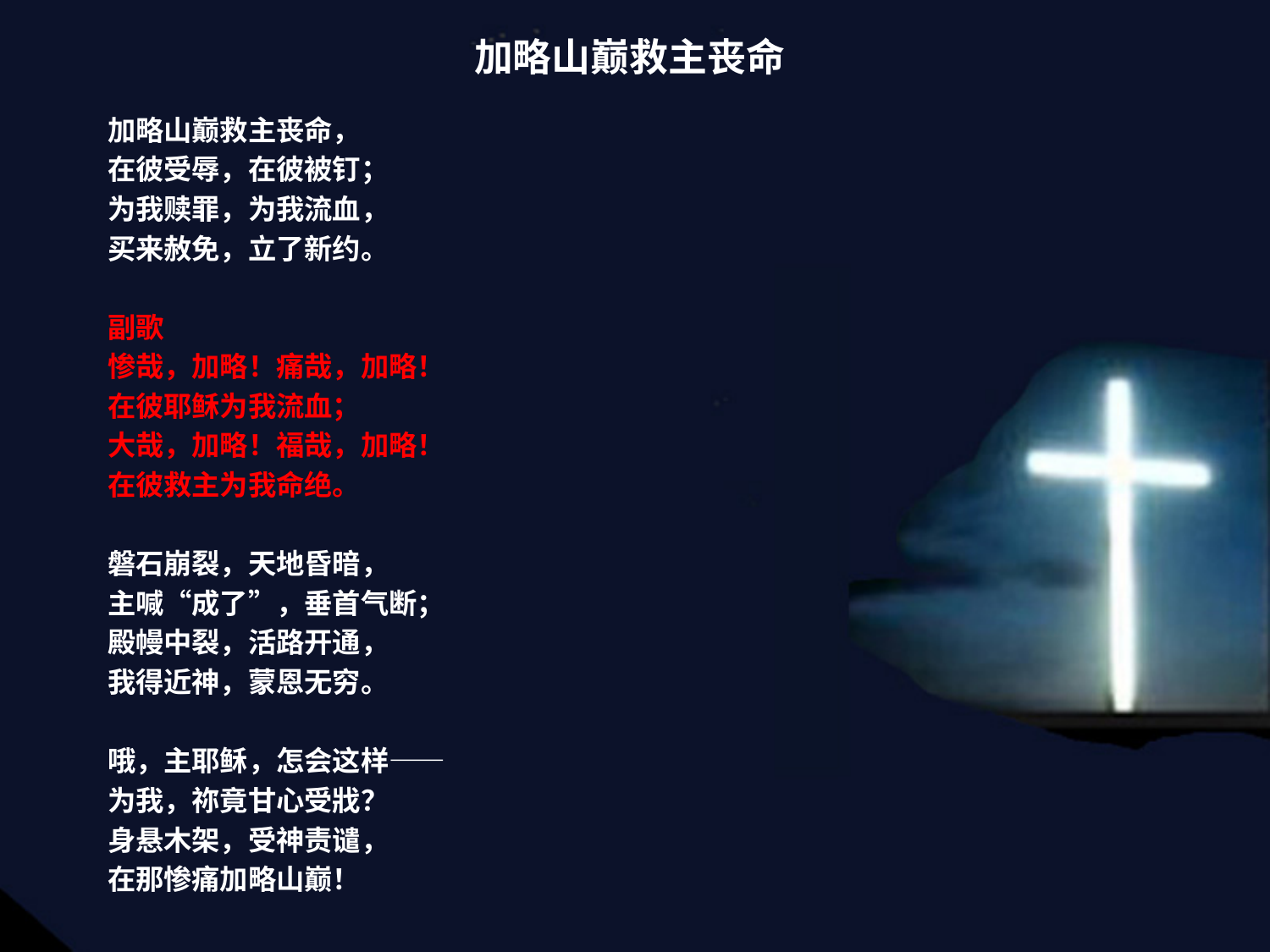

# 加略山巅救主丧命
加略山巅救主丧命，
在彼受辱，在彼被钉；
为我赎罪，为我流血，
买来赦免，立了新约。

副歌
惨哉，加略！痛哉，加略！
在彼耶稣为我流血；
大哉，加略！福哉，加略！
在彼救主为我命绝。

磐石崩裂，天地昏暗，
主喊“成了”，垂首气断；
殿幔中裂，活路开通，
我得近神，蒙恩无穷。

哦，主耶稣，怎会这样——
为我，祢竟甘心受戕？
身悬木架，受神责谴，
在那惨痛加略山巅！